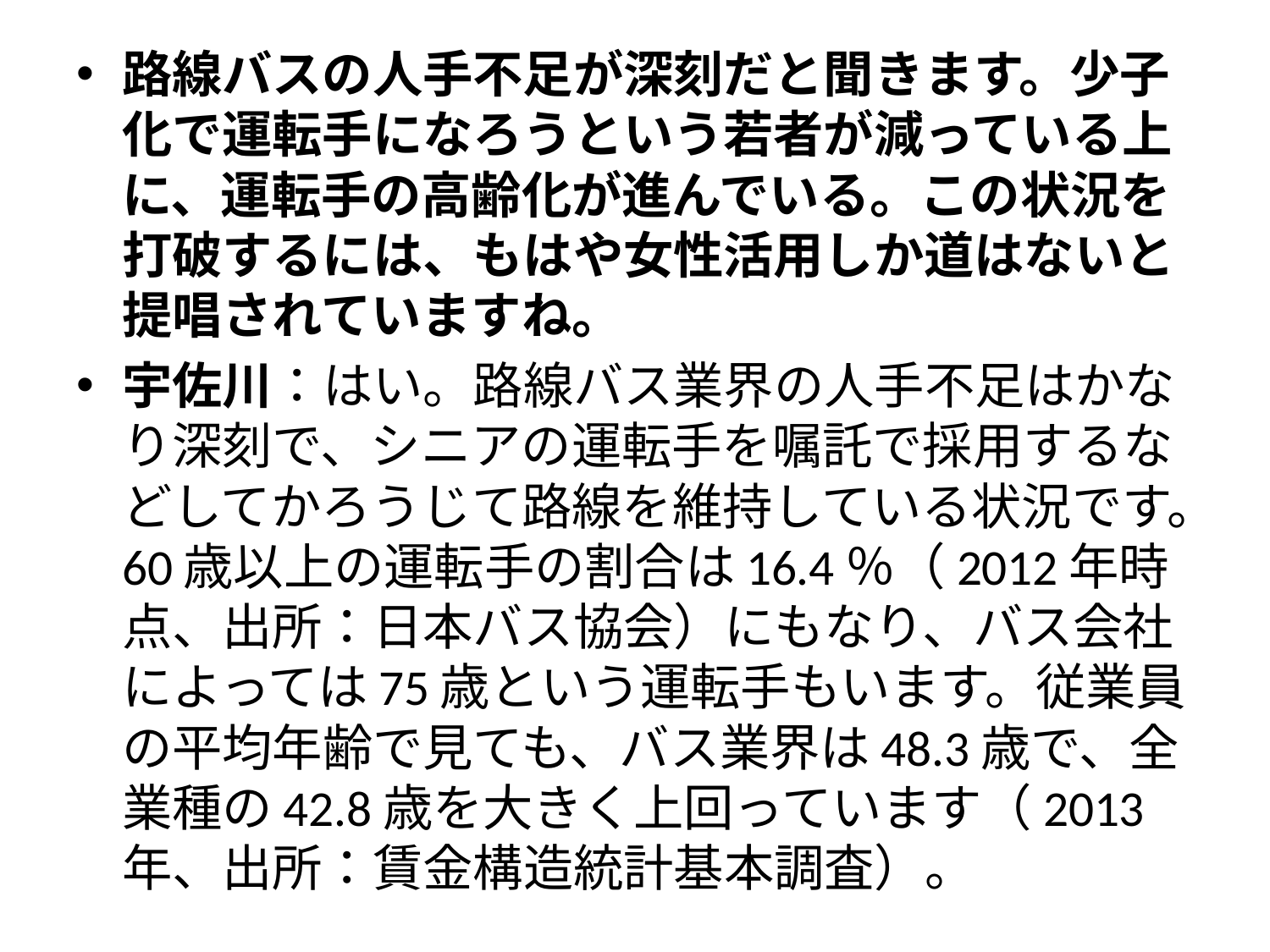

路線バスの人手不足が深刻だと聞きます。少子化で運転手になろうという若者が減っている上に、運転手の高齢化が進んでいる。この状況を打破するには、もはや女性活用しか道はないと提唱されていますね。
宇佐川：はい。路線バス業界の人手不足はかなり深刻で、シニアの運転手を嘱託で採用するなどしてかろうじて路線を維持している状況です。60歳以上の運転手の割合は16.4％（2012年時点、出所：日本バス協会）にもなり、バス会社によっては75歳という運転手もいます。従業員の平均年齢で見ても、バス業界は48.3歳で、全業種の42.8歳を大きく上回っています（2013年、出所：賃金構造統計基本調査）。